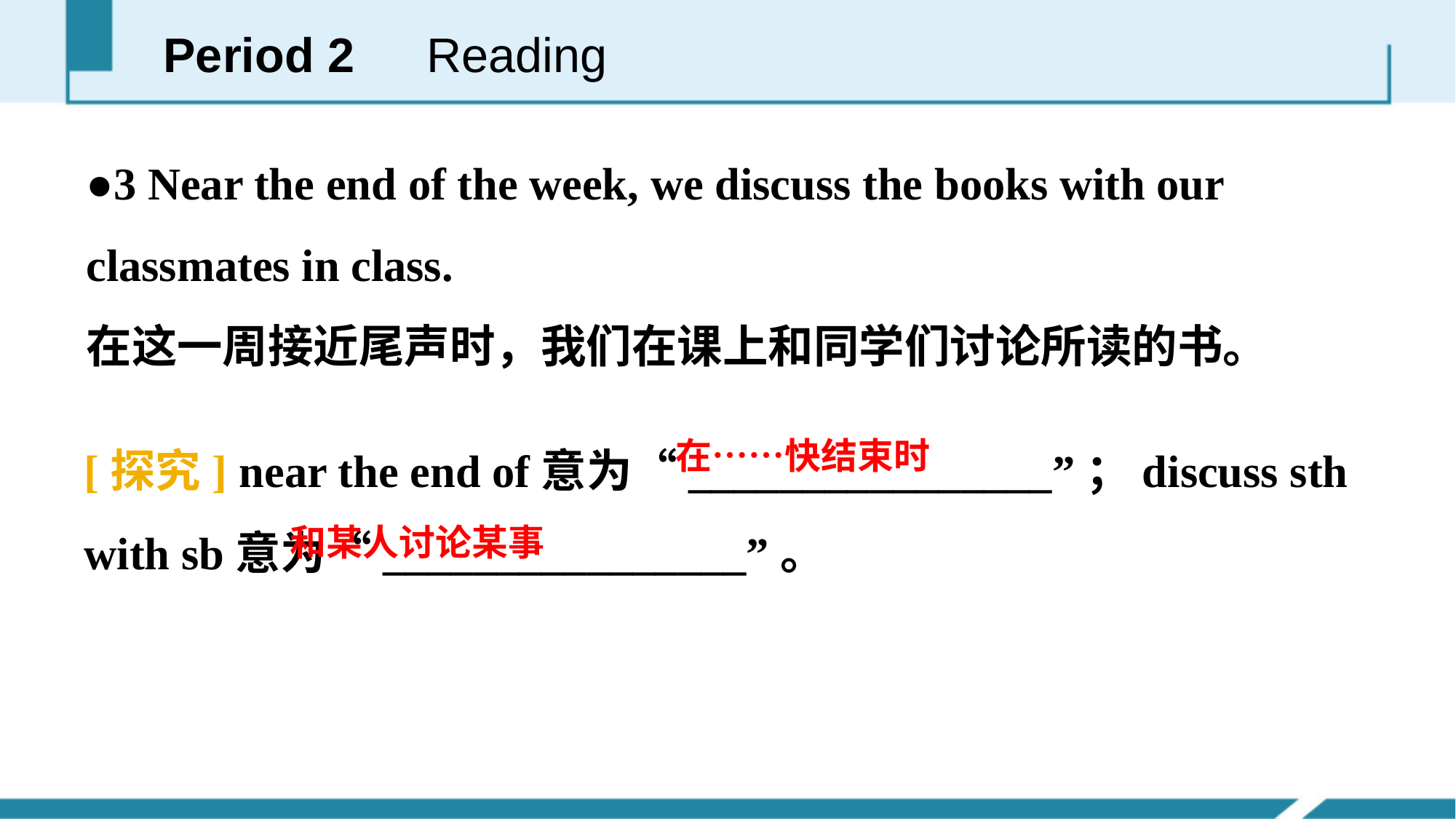

Period 2　Reading
●3 Near the end of the week, we discuss the books with our classmates in class.
在这一周接近尾声时，我们在课上和同学们讨论所读的书。
[探究] near the end of意为“________________”；discuss sth with sb意为“________________”。
在……快结束时
和某人讨论某事